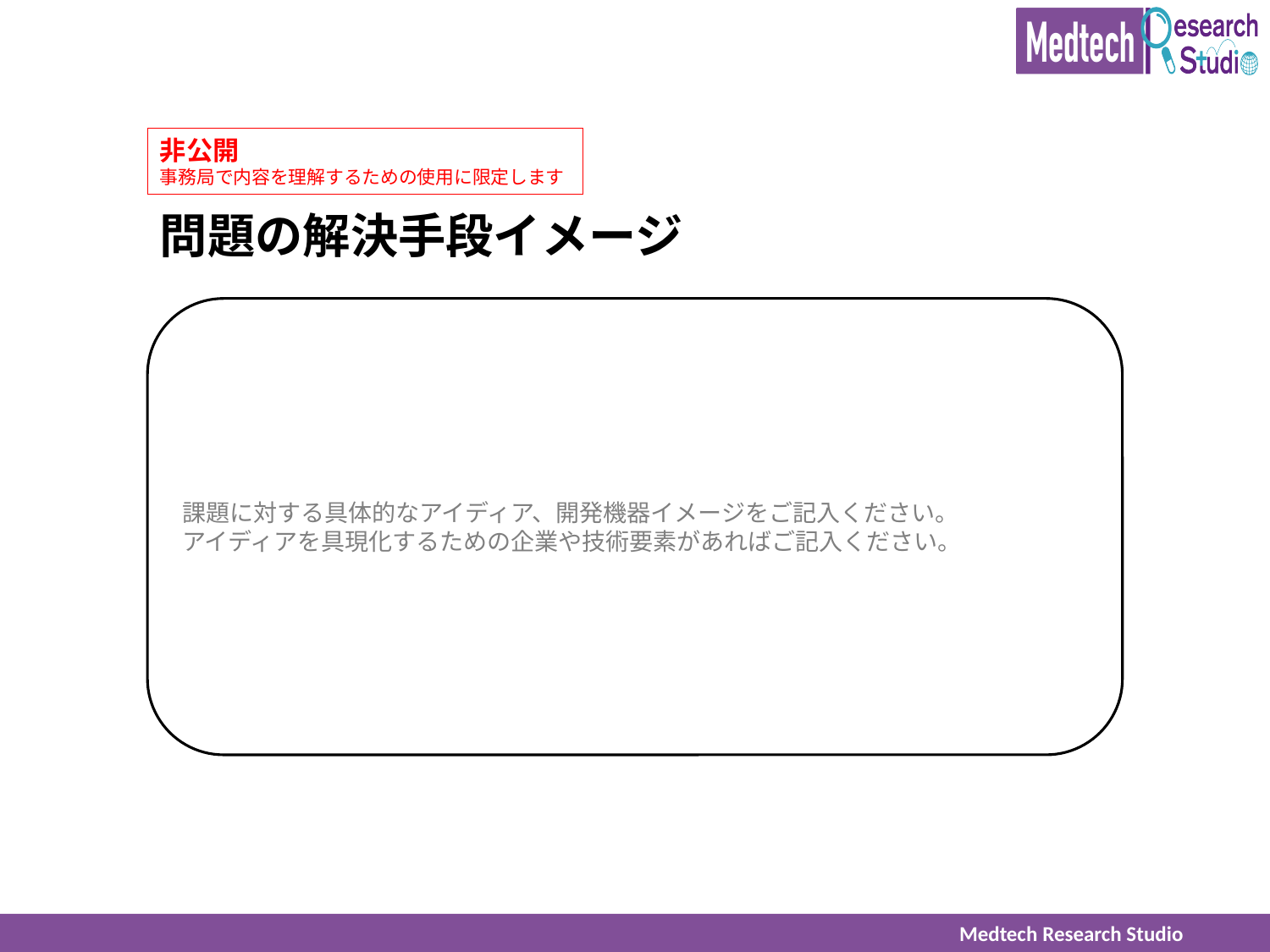

非公開
事務局で内容を理解するための使用に限定します
問題の解決手段イメージ
課題に対する具体的なアイディア、開発機器イメージをご記入ください。
アイディアを具現化するための企業や技術要素があればご記入ください。